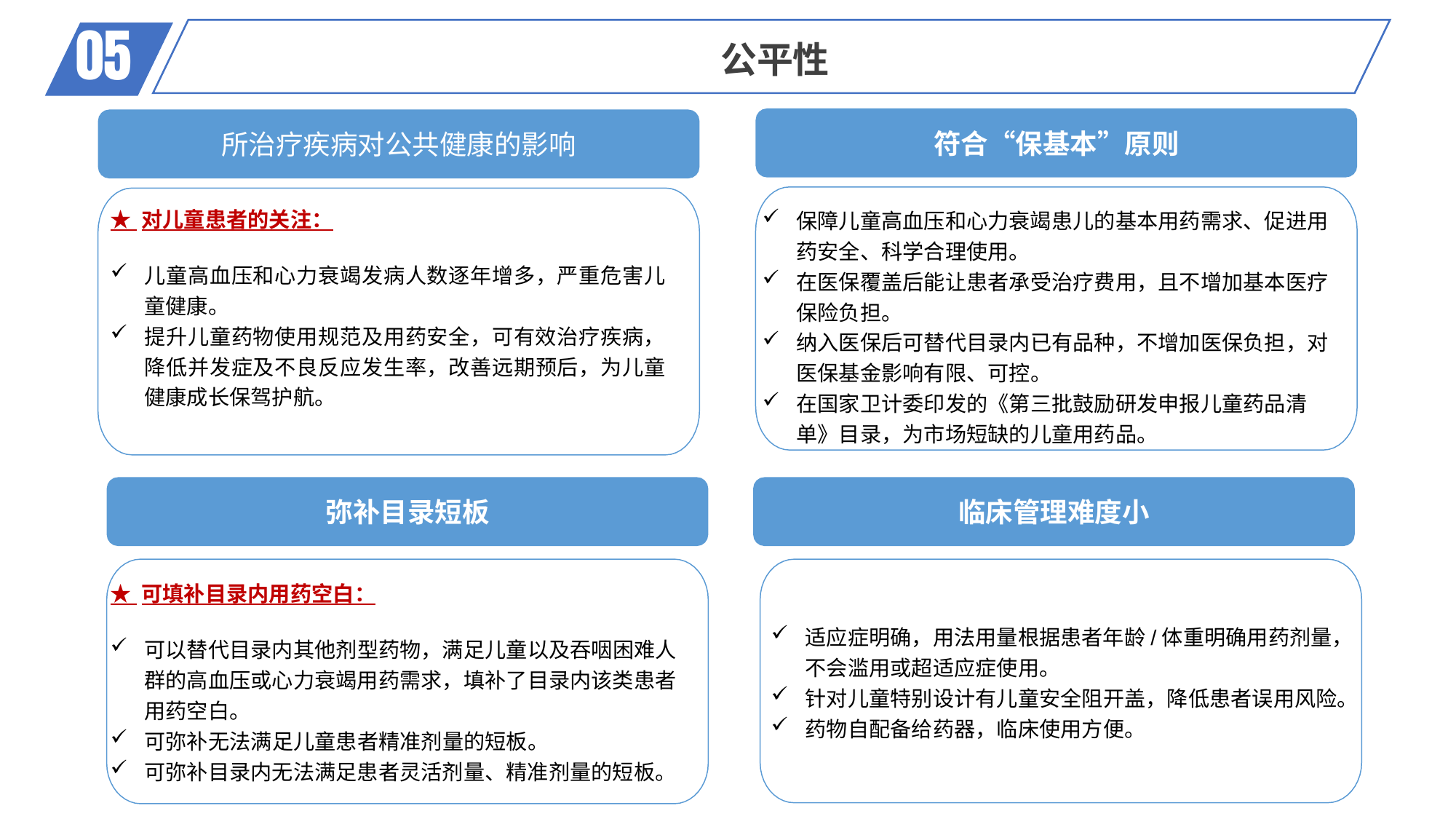

05

公平性
符合“保基本”原则

所治疗疾病对公共健康的影响

保障儿童高血压和心力衰竭患儿的基本用药需求、促进用药安全、科学合理使用。
在医保覆盖后能让患者承受治疗费用，且不增加基本医疗保险负担。
纳入医保后可替代目录内已有品种，不增加医保负担，对医保基金影响有限、可控。
在国家卫计委印发的《第三批鼓励研发申报儿童药品清单》目录，为市场短缺的儿童用药品。
★ 对儿童患者的关注：

儿童高血压和心力衰竭发病人数逐年增多，严重危害儿童健康。
提升儿童药物使用规范及用药安全，可有效治疗疾病，降低并发症及不良反应发生率，改善远期预后，为儿童健康成长保驾护航。
弥补目录短板

临床管理难度小

★ 可填补目录内用药空白：

可以替代目录内其他剂型药物，满足儿童以及吞咽困难人群的高血压或心力衰竭用药需求，填补了目录内该类患者用药空白。
可弥补无法满足儿童患者精准剂量的短板。
可弥补目录内无法满足患者灵活剂量、精准剂量的短板。
适应症明确，用法用量根据患者年龄/体重明确用药剂量，不会滥用或超适应症使用。
针对儿童特别设计有儿童安全阻开盖，降低患者误用风险。
药物自配备给药器，临床使用方便。